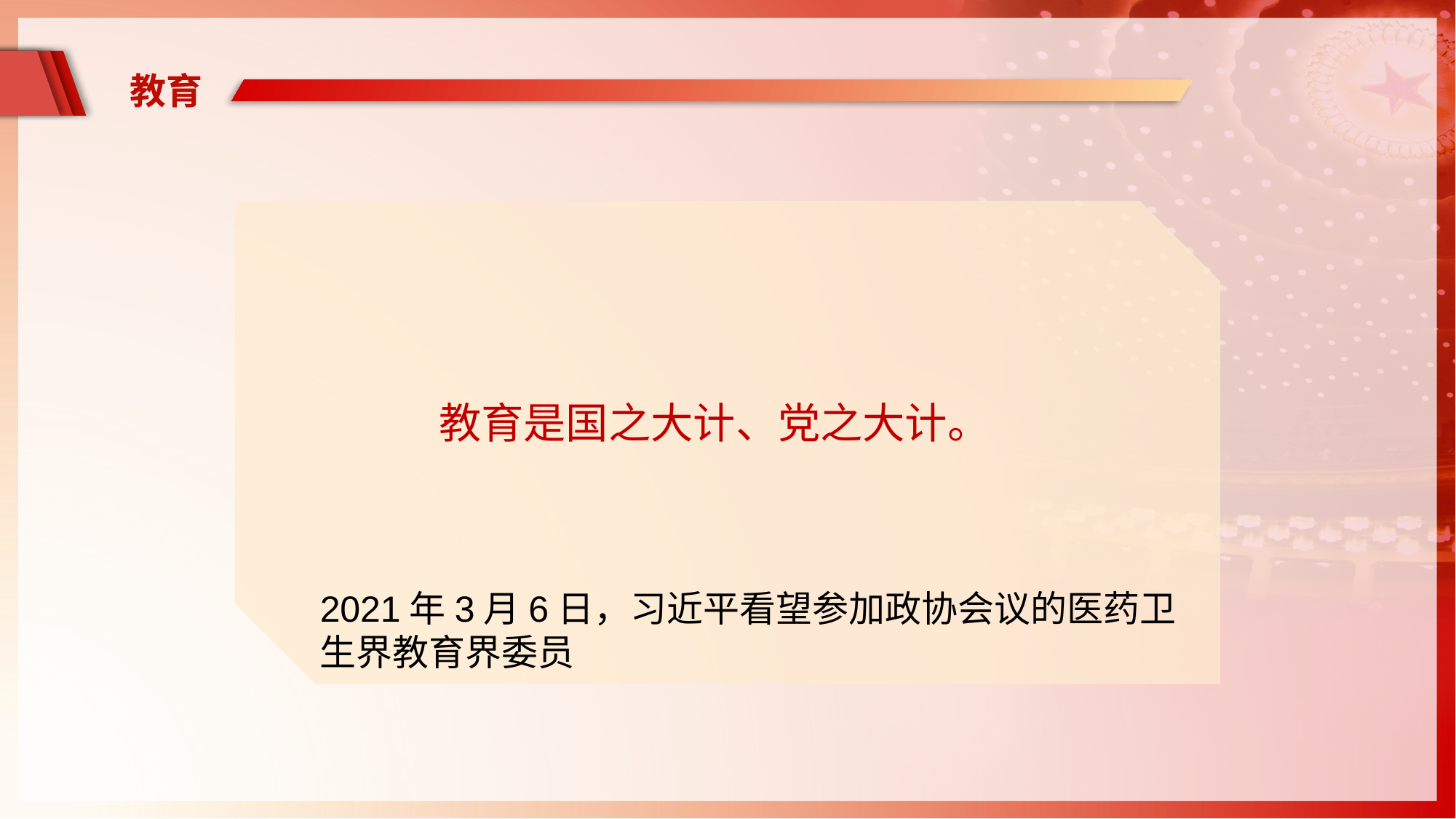

教育

       教育是国之大计、党之大计。
2021年3月6日，习近平看望参加政协会议的医药卫生界教育界委员